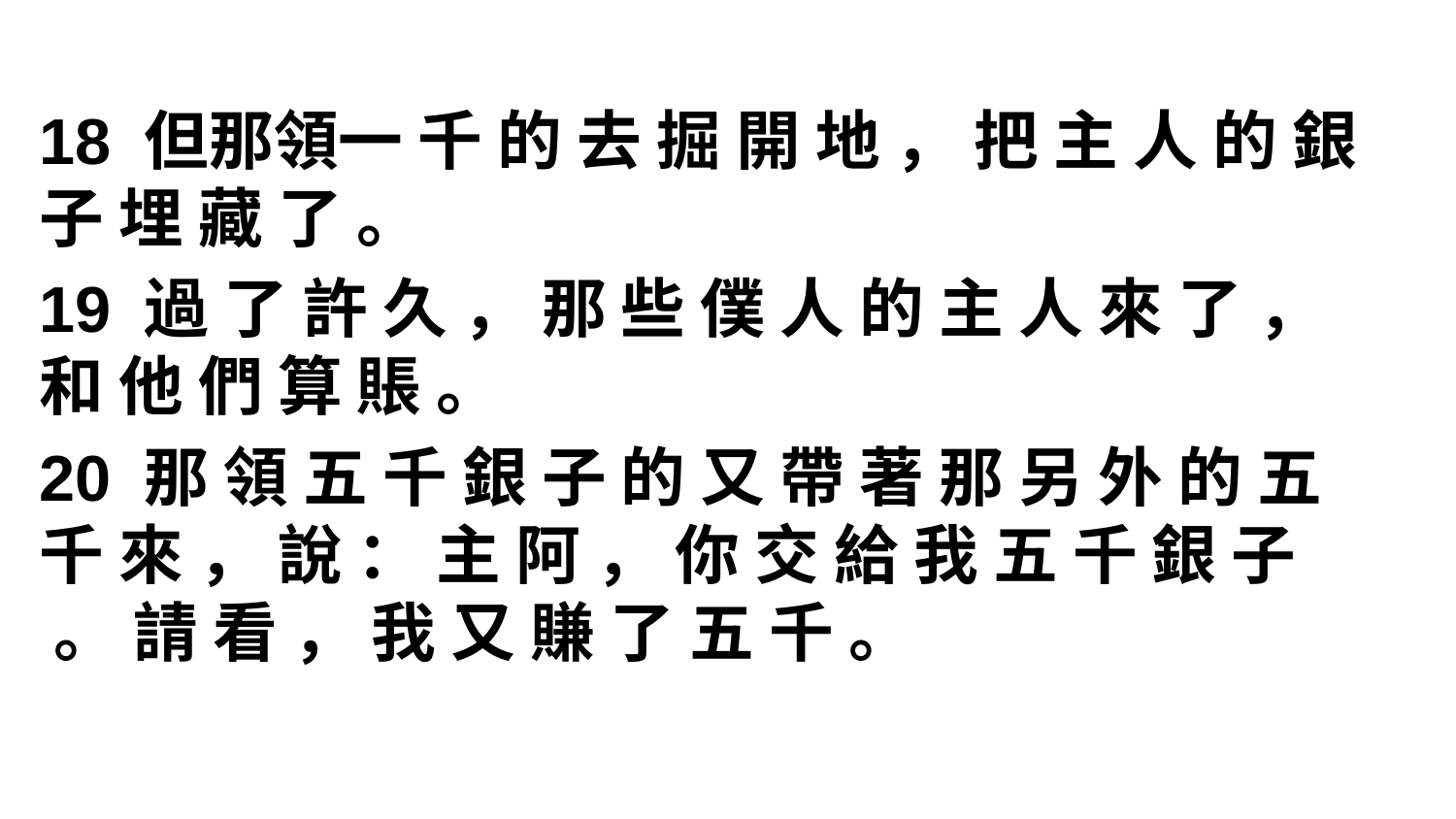

#
18 但那領一 千 的 去 掘 開 地 ， 把 主 人 的 銀 子 埋 藏 了 。
19 過 了 許 久 ， 那 些 僕 人 的 主 人 來 了 ， 和 他 們 算 賬 。
20 那 領 五 千 銀 子 的 又 帶 著 那 另 外 的 五 千 來 ， 說 ： 主 阿 ， 你 交 給 我 五 千 銀 子 。 請 看 ， 我 又 賺 了 五 千 。